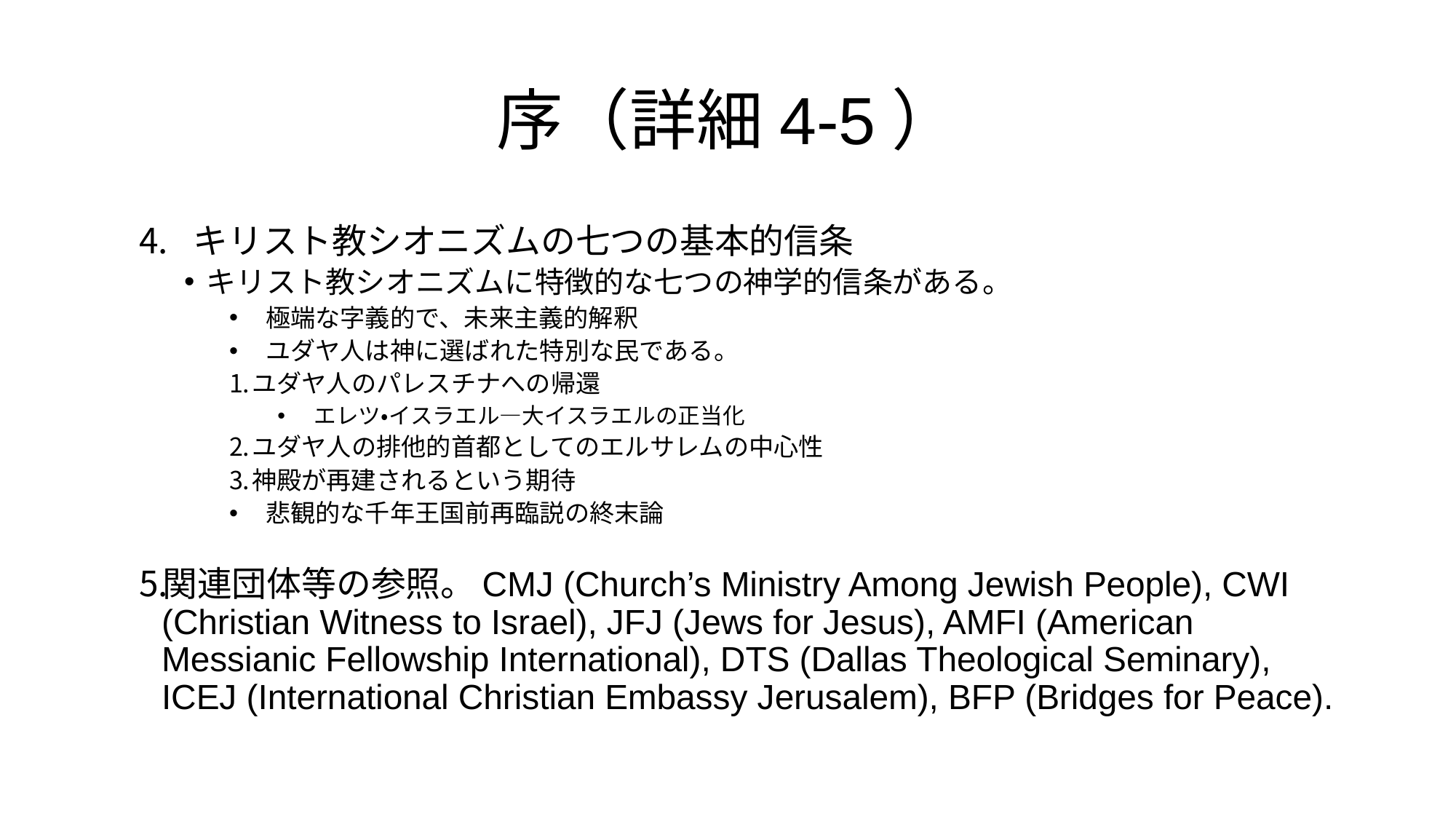

# 序（詳細4-5）
キリスト教シオニズムの七つの基本的信条
キリスト教シオニズムに特徴的な七つの神学的信条がある。
極端な字義的で、未来主義的解釈
ユダヤ人は神に選ばれた特別な民である。
ユダヤ人のパレスチナへの帰還
エレツ・イスラエル―大イスラエルの正当化
ユダヤ人の排他的首都としてのエルサレムの中心性
神殿が再建されるという期待
悲観的な千年王国前再臨説の終末論
関連団体等の参照。CMJ (Church’s Ministry Among Jewish People), CWI (Christian Witness to Israel), JFJ (Jews for Jesus), AMFI (American Messianic Fellowship International), DTS (Dallas Theological Seminary), ICEJ (International Christian Embassy Jerusalem), BFP (Bridges for Peace).